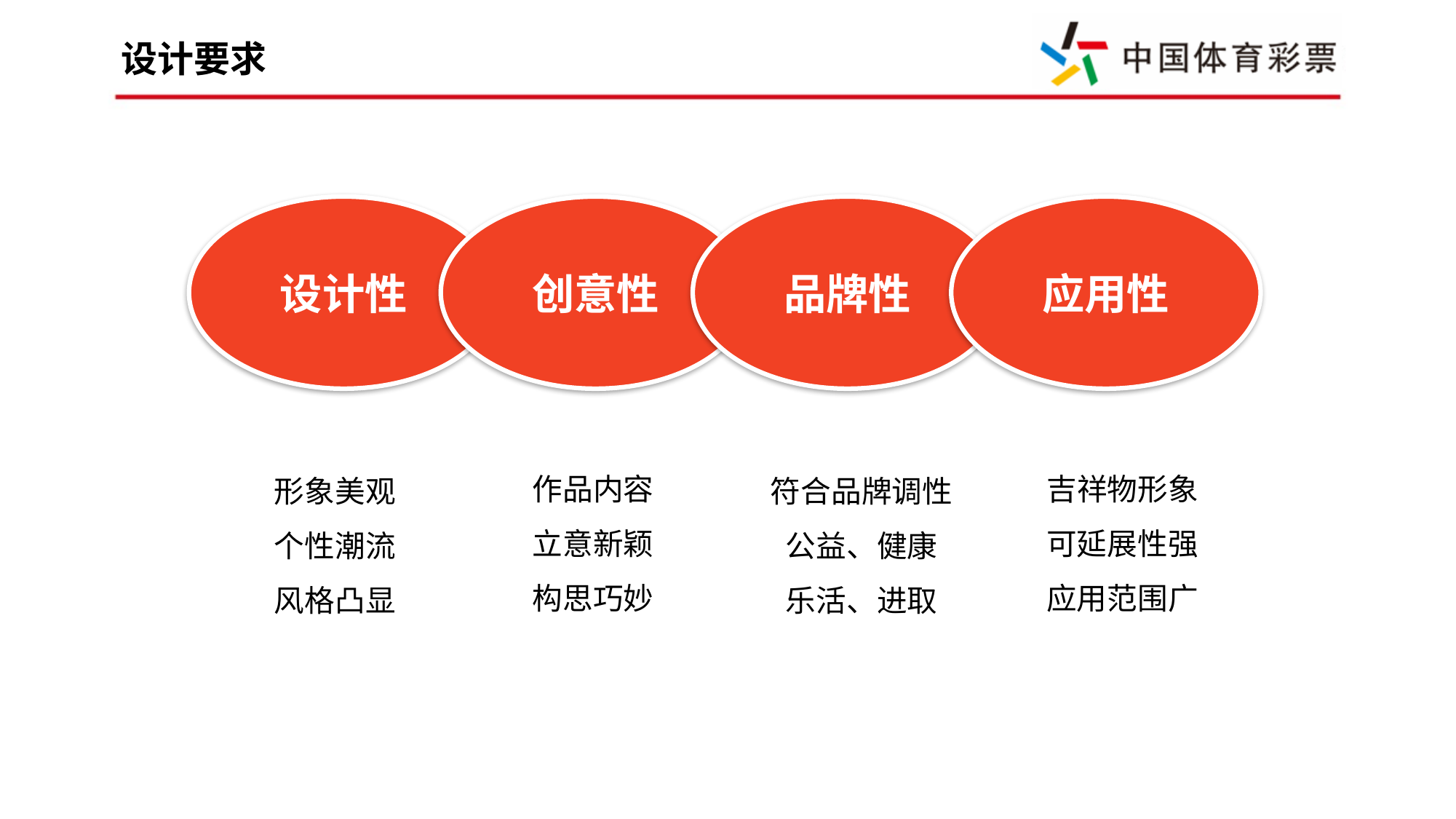

设计要求
设计性
创意性
品牌性
应用性
作品内容
立意新颖
构思巧妙
吉祥物形象
可延展性强
应用范围广
形象美观
个性潮流
风格凸显
符合品牌调性
公益、健康
乐活、进取